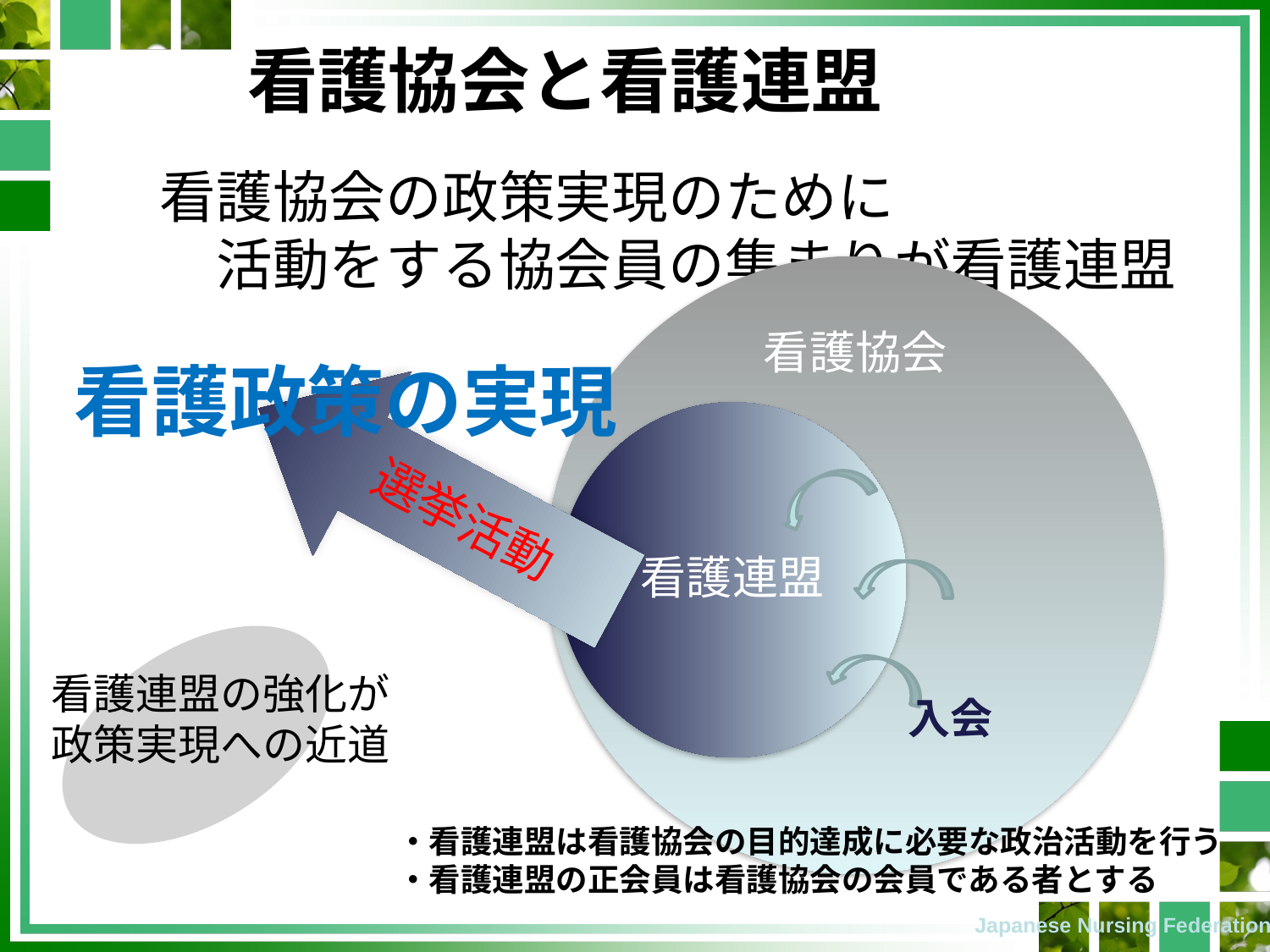

# 看護協会と看護連盟
看護協会の政策実現のために
　活動をする協会員の集まりが看護連盟
看護協会
看護連盟
看護政策の実現
選挙活動

看護連盟の強化が
政策実現への近道
入会
・看護連盟は看護協会の目的達成に必要な政治活動を行う
・看護連盟の正会員は看護協会の会員である者とする
Japanese Nursing Federation